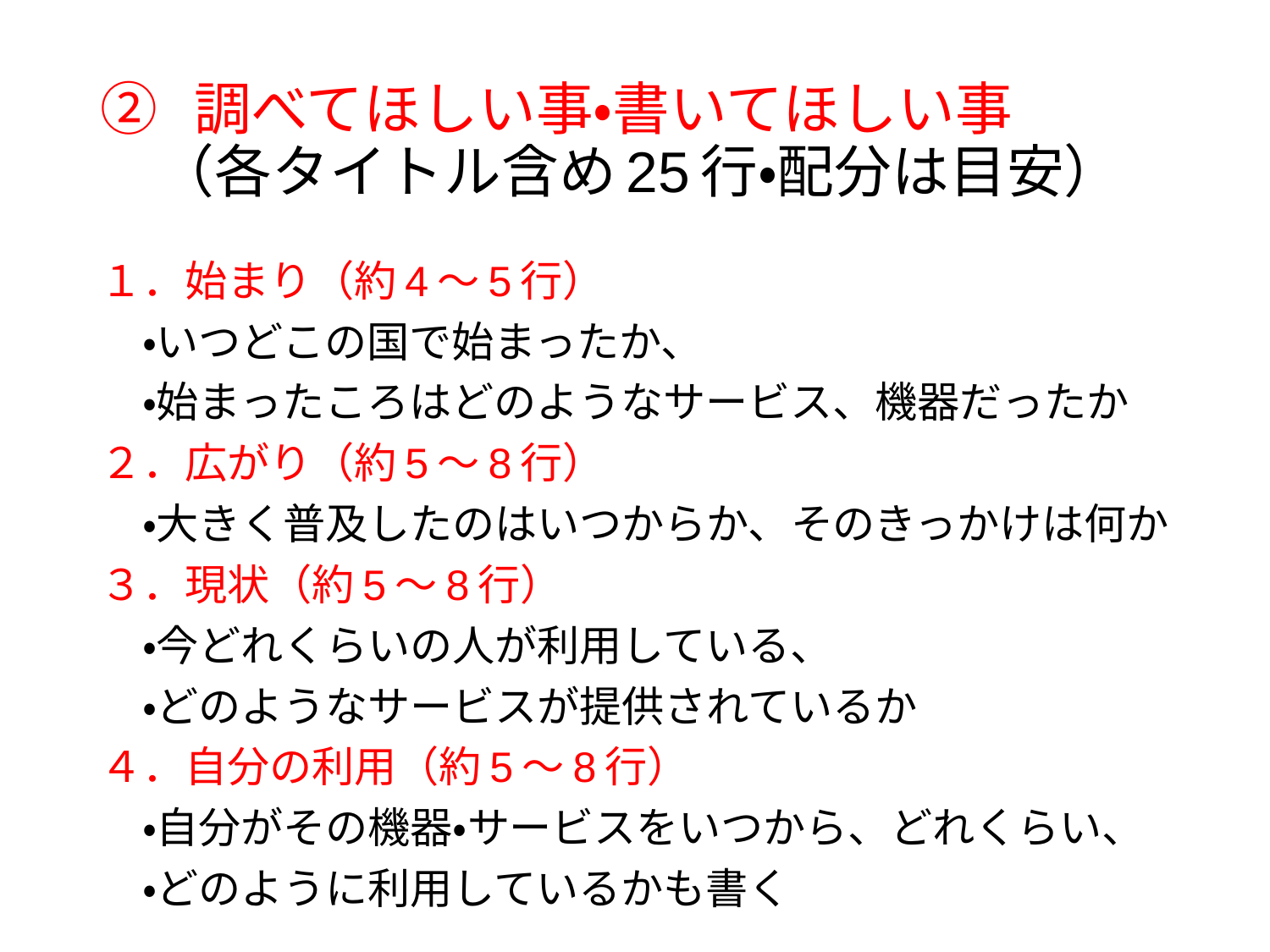

# ②	調べてほしい事・書いてほしい事　 　（各タイトル含め25行・配分は目安）
１．始まり（約4～5行）
　・いつどこの国で始まったか、
　・始まったころはどのようなサービス、機器だったか
２．広がり（約5～8行）
　・大きく普及したのはいつからか、そのきっかけは何か
３．現状（約5～8行）
　・今どれくらいの人が利用している、
　・どのようなサービスが提供されているか
４．自分の利用（約5～8行）
　・自分がその機器・サービスをいつから、どれくらい、
　・どのように利用しているかも書く